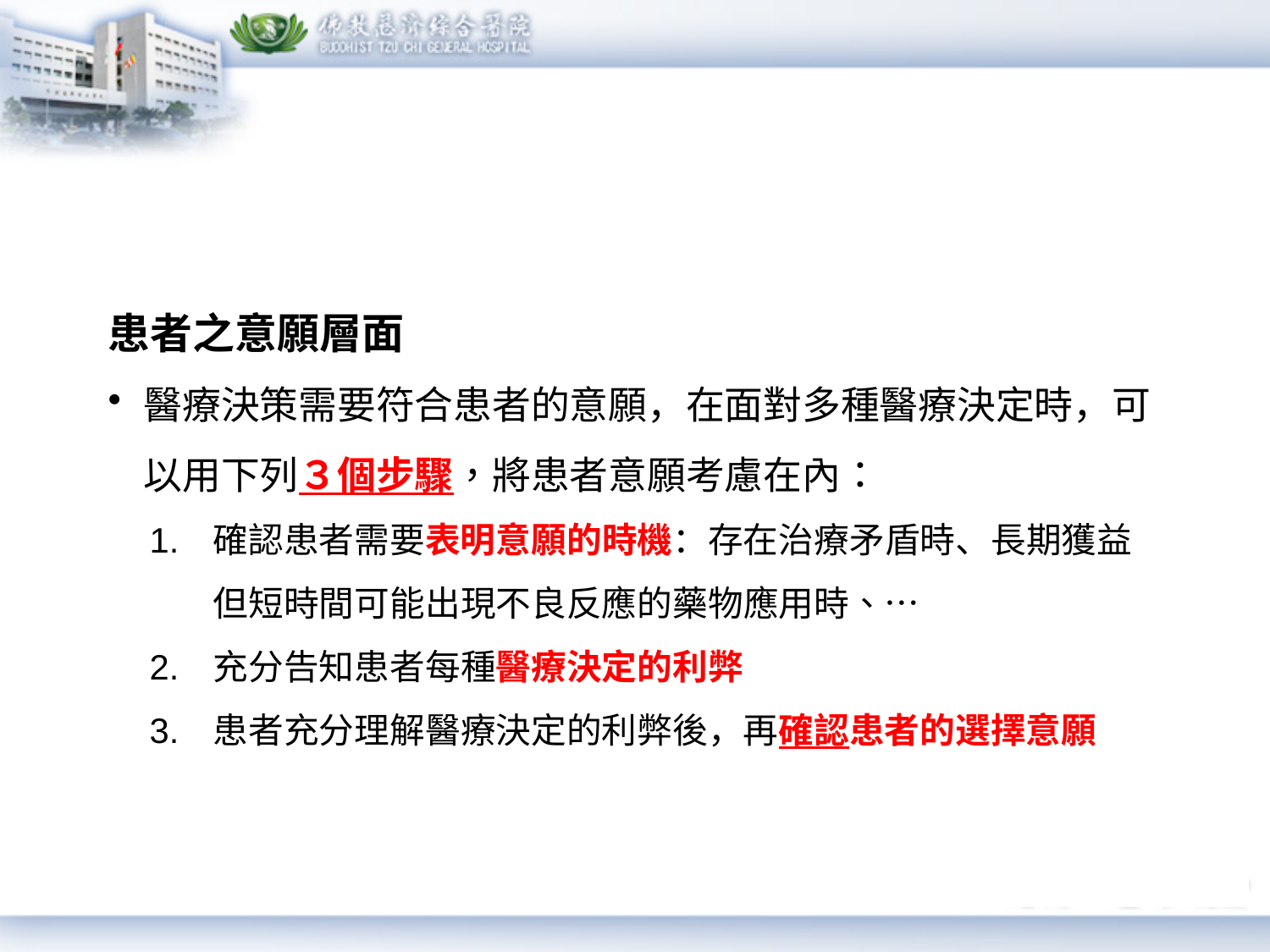

#
患者之意願層面
醫療決策需要符合患者的意願，在面對多種醫療決定時，可以用下列３個步驟，將患者意願考慮在內：
確認患者需要表明意願的時機：存在治療矛盾時、長期獲益但短時間可能出現不良反應的藥物應用時、…
充分告知患者每種醫療決定的利弊
患者充分理解醫療決定的利弊後，再確認患者的選擇意願